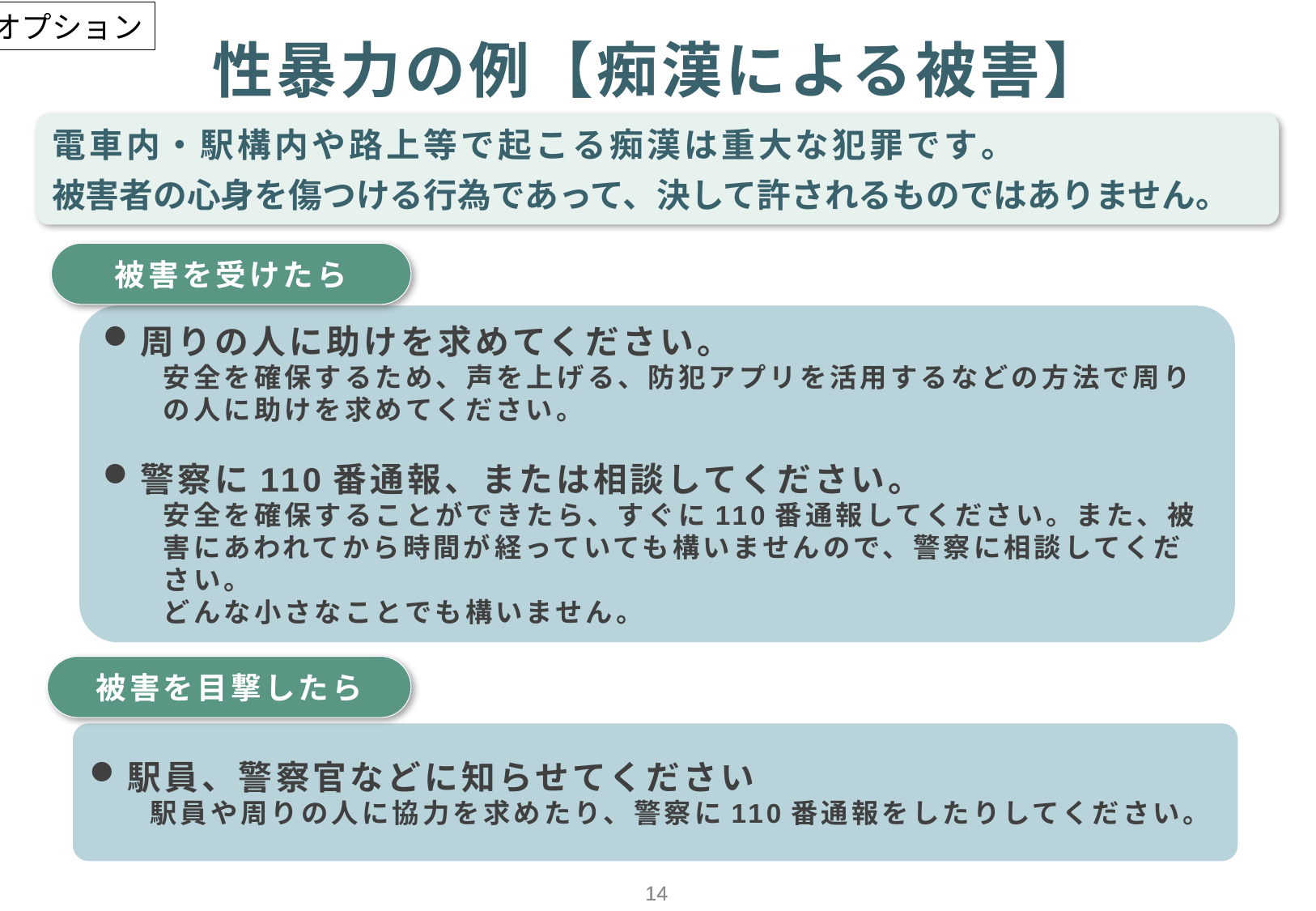

オプション
性暴力の例【痴漢による被害】
電車内・駅構内や路上等で起こる痴漢は重大な犯罪です。
被害者の心身を傷つける行為であって、決して許されるものではありません。
被害を受けたら
周りの人に助けを求めてください。
安全を確保するため、声を上げる、防犯アプリを活用するなどの方法で周りの人に助けを求めてください。

警察に110番通報、または相談してください。
安全を確保することができたら、すぐに110番通報してください。また、被害にあわれてから時間が経っていても構いませんので、警察に相談してください。
どんな小さなことでも構いません。
被害を目撃したら
駅員、警察官などに知らせてください
駅員や周りの人に協力を求めたり、警察に110番通報をしたりしてください。
14
14